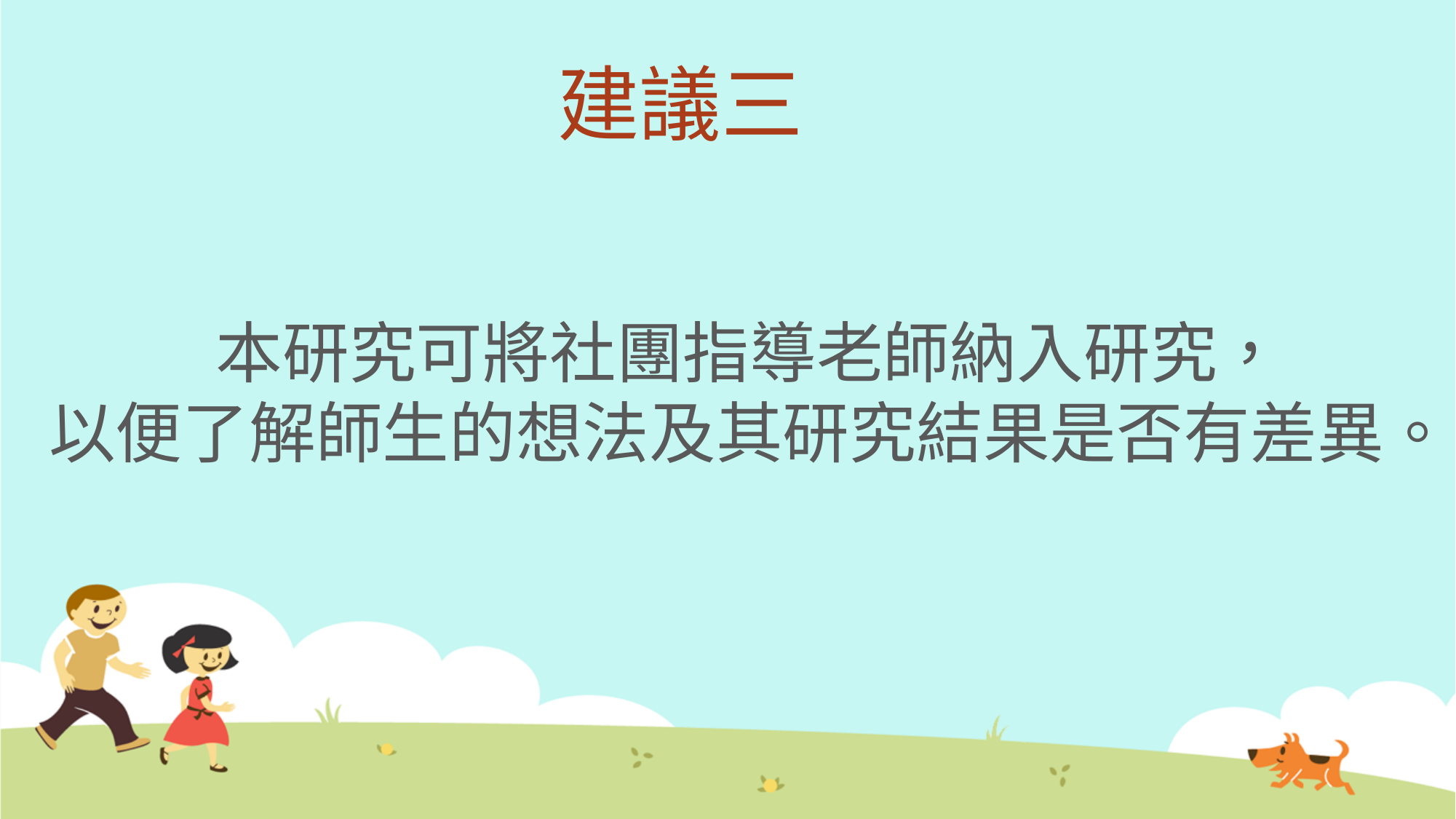

# 建議三
本研究可將社團指導老師納入研究，
以便了解師生的想法及其研究結果是否有差異。